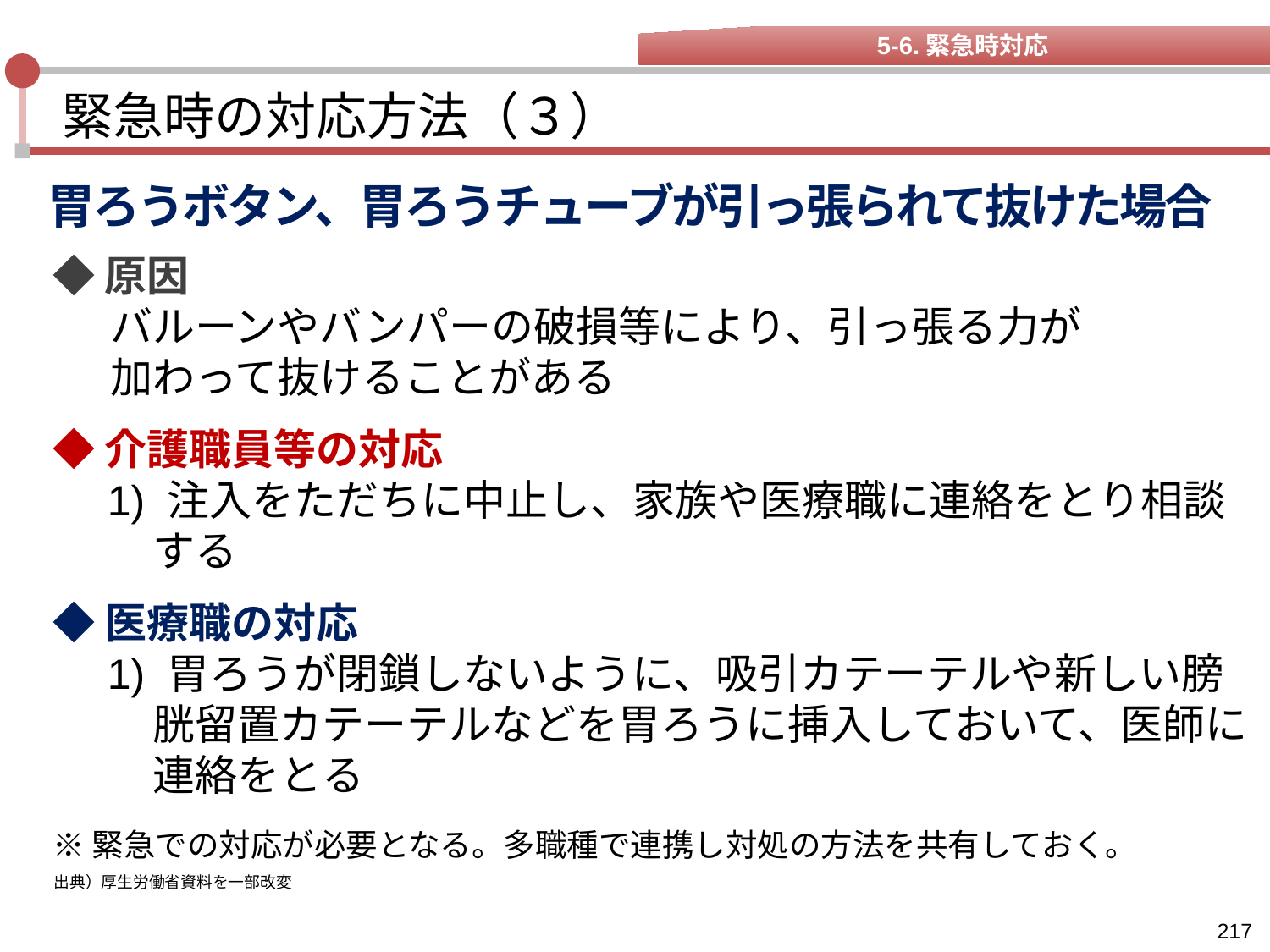

5-6.緊急時対応
# 緊急時の対応方法（３）
胃ろうボタン、胃ろうチューブが引っ張られて抜けた場合
◆原因
     バルーンやバンパーの破損等により、引っ張る力が
     加わって抜けることがある
◆介護職員等の対応
1) 注入をただちに中止し、家族や医療職に連絡をとり相談する
◆医療職の対応
1) 胃ろうが閉鎖しないように、吸引カテーテルや新しい膀胱留置カテーテルなどを胃ろうに挿入しておいて、医師に連絡をとる

※緊急での対応が必要となる。多職種で連携し対処の方法を共有しておく。
出典）厚生労働省資料を一部改変
217